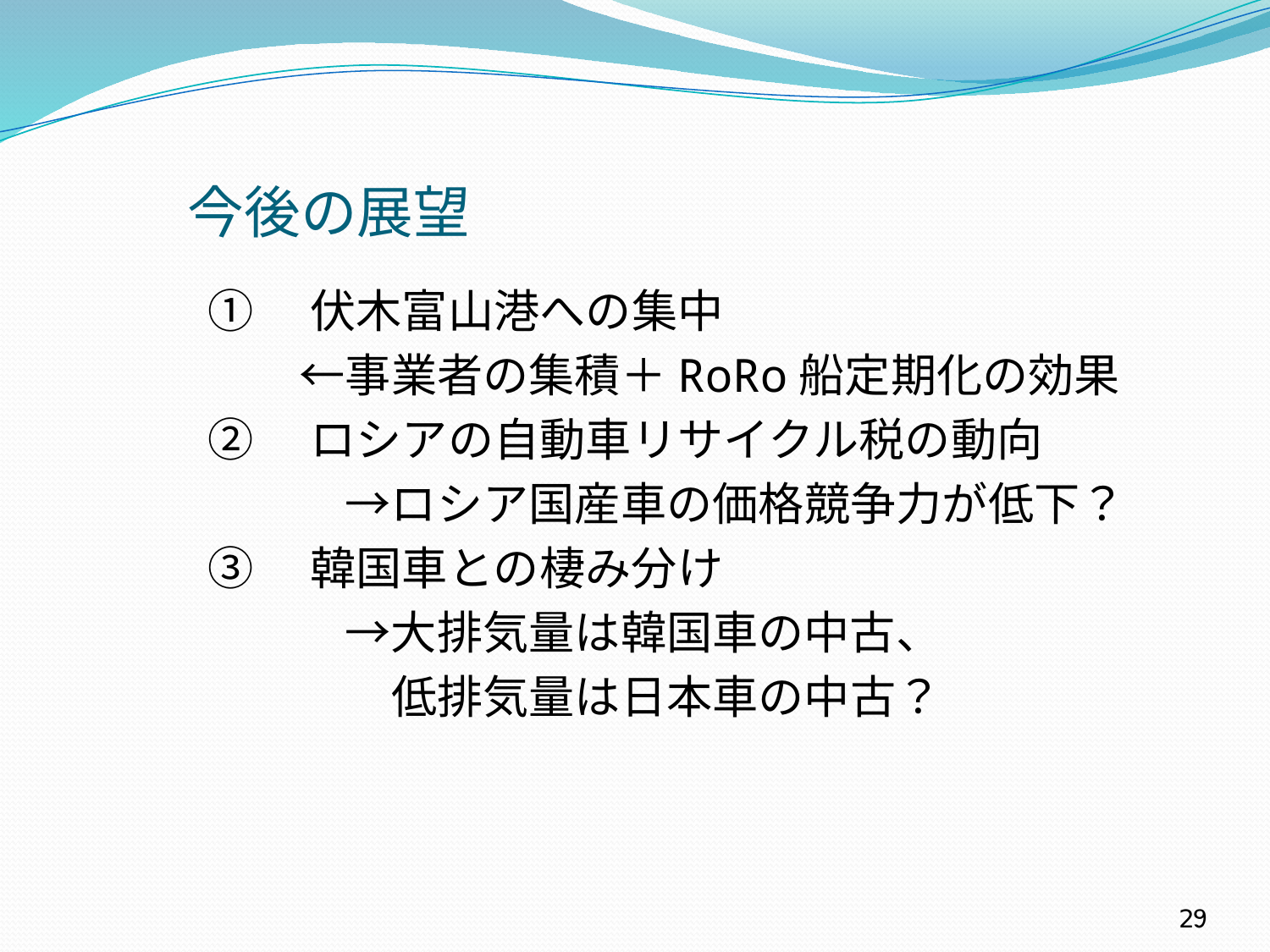

今後の展望
①　伏木富山港への集中
　　←事業者の集積＋RoRo船定期化の効果
②　ロシアの自動車リサイクル税の動向
　　　→ロシア国産車の価格競争力が低下？
③　韓国車との棲み分け
　　　→大排気量は韓国車の中古、
　　　　低排気量は日本車の中古？
29